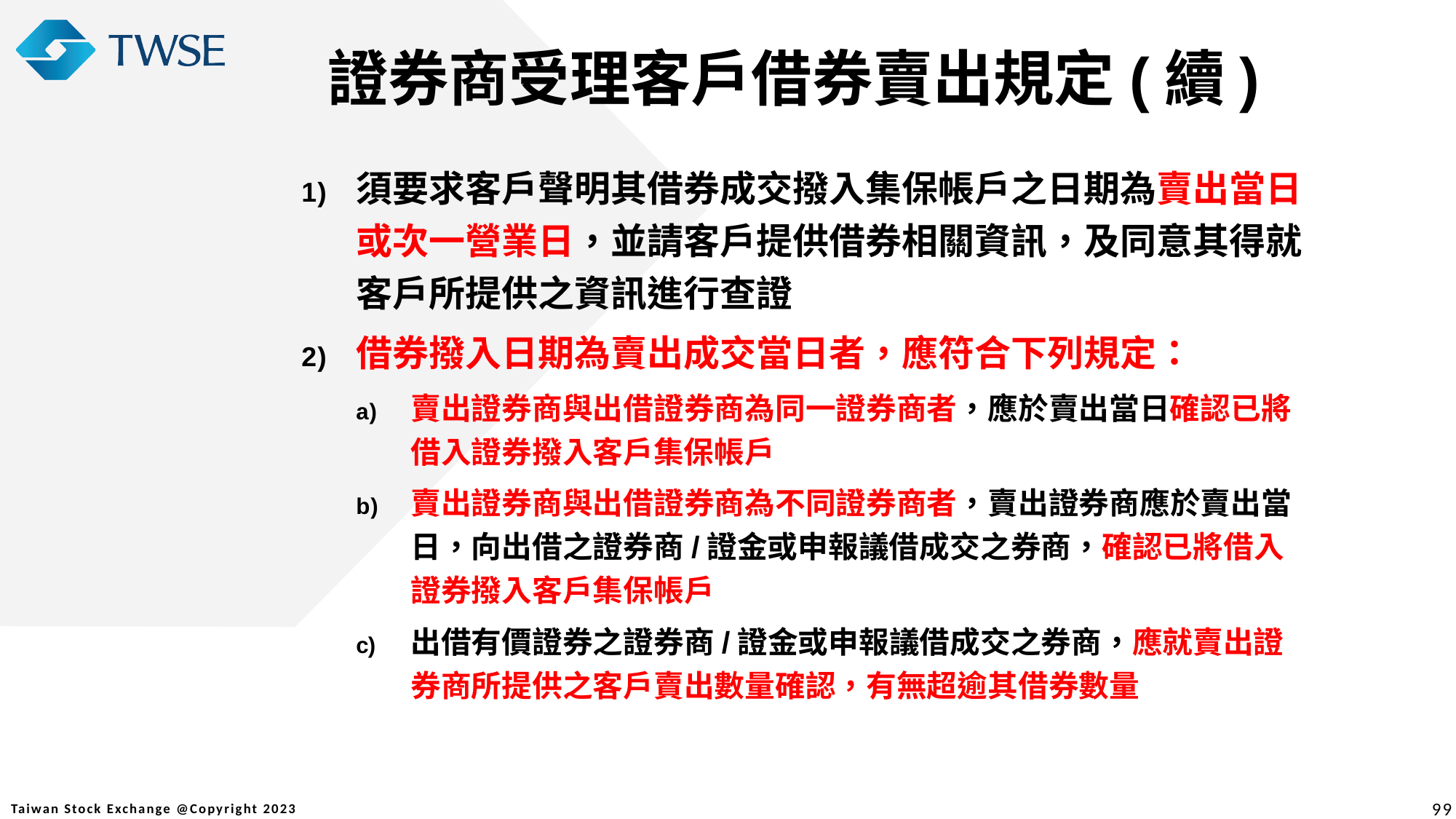

證券商受理客戶借券賣出規定(續)
須要求客戶聲明其借券成交撥入集保帳戶之日期為賣出當日或次一營業日，並請客戶提供借券相關資訊，及同意其得就客戶所提供之資訊進行查證
借券撥入日期為賣出成交當日者，應符合下列規定：
賣出證券商與出借證券商為同一證券商者，應於賣出當日確認已將借入證券撥入客戶集保帳戶
賣出證券商與出借證券商為不同證券商者，賣出證券商應於賣出當日，向出借之證券商/證金或申報議借成交之券商，確認已將借入證券撥入客戶集保帳戶
出借有價證券之證券商/證金或申報議借成交之券商，應就賣出證券商所提供之客戶賣出數量確認，有無超逾其借券數量

99